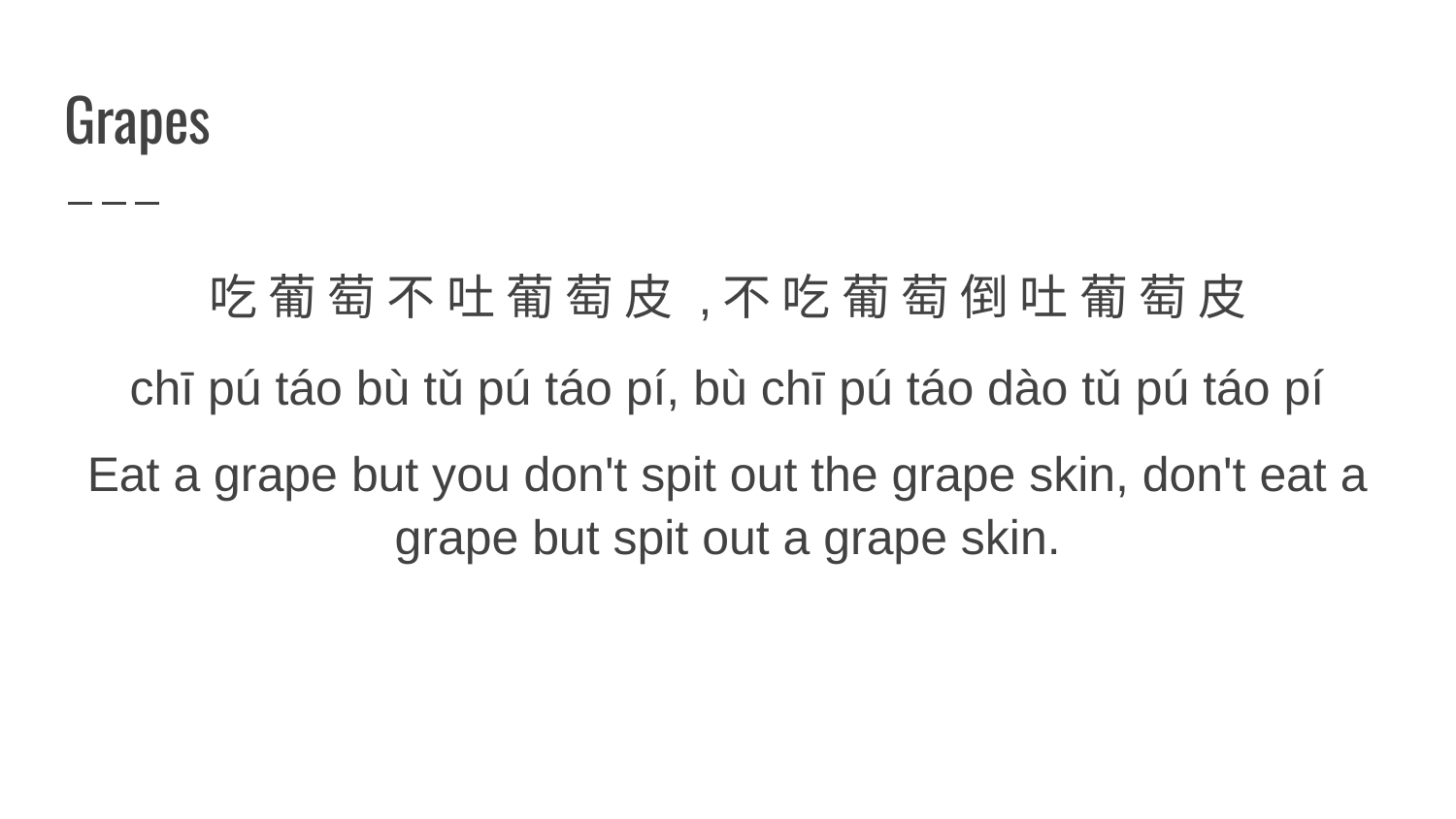

# Grapes
吃 葡 萄 不 吐 葡 萄 皮 ,不 吃 葡 萄 倒 吐 葡 萄 皮
chī pú táo bù tǔ pú táo pí, bù chī pú táo dào tǔ pú táo pí
Eat a grape but you don't spit out the grape skin, don't eat a grape but spit out a grape skin.